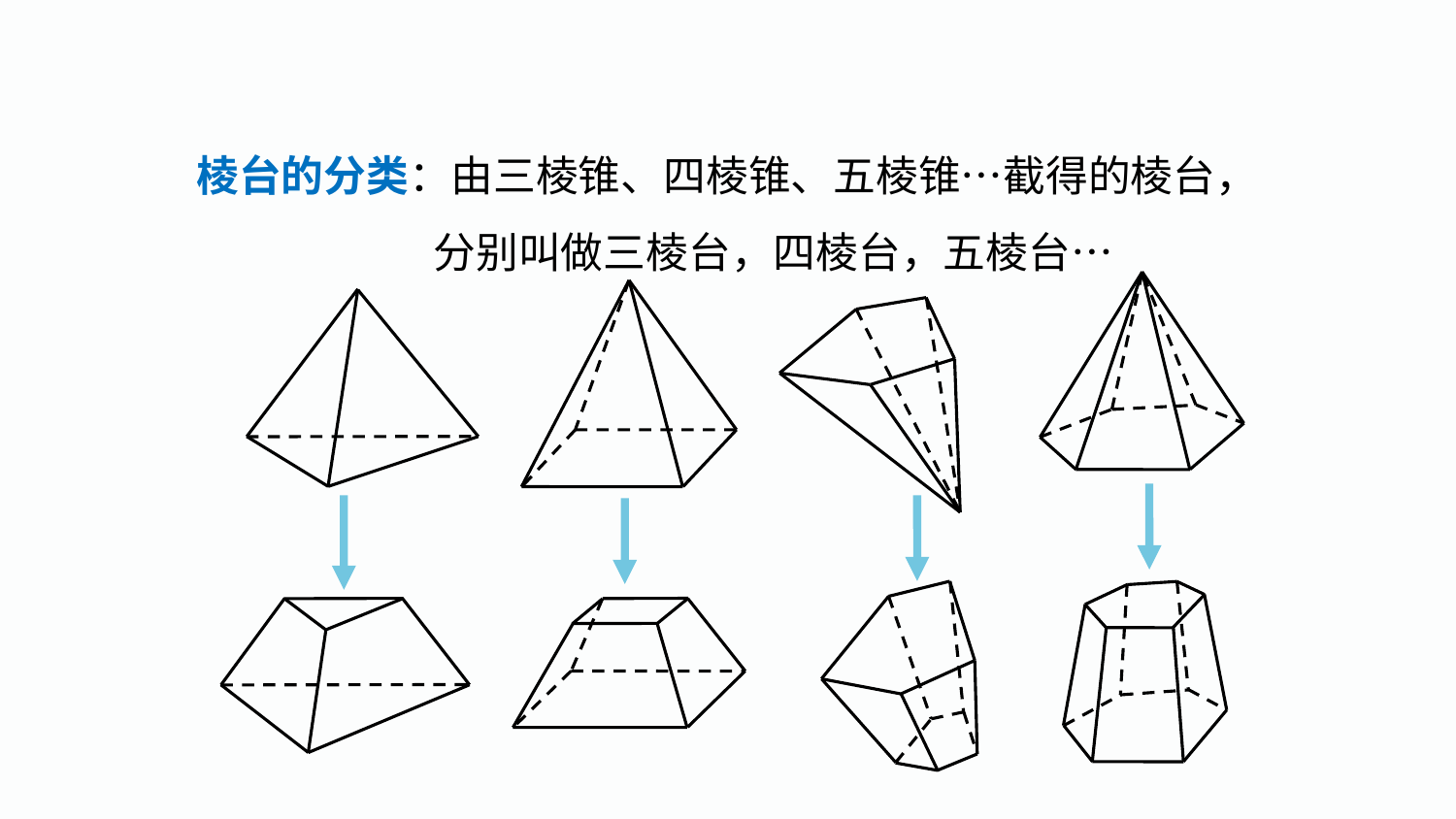

棱台的分类：由三棱锥、四棱锥、五棱锥…截得的棱台，
                        分别叫做三棱台，四棱台，五棱台…